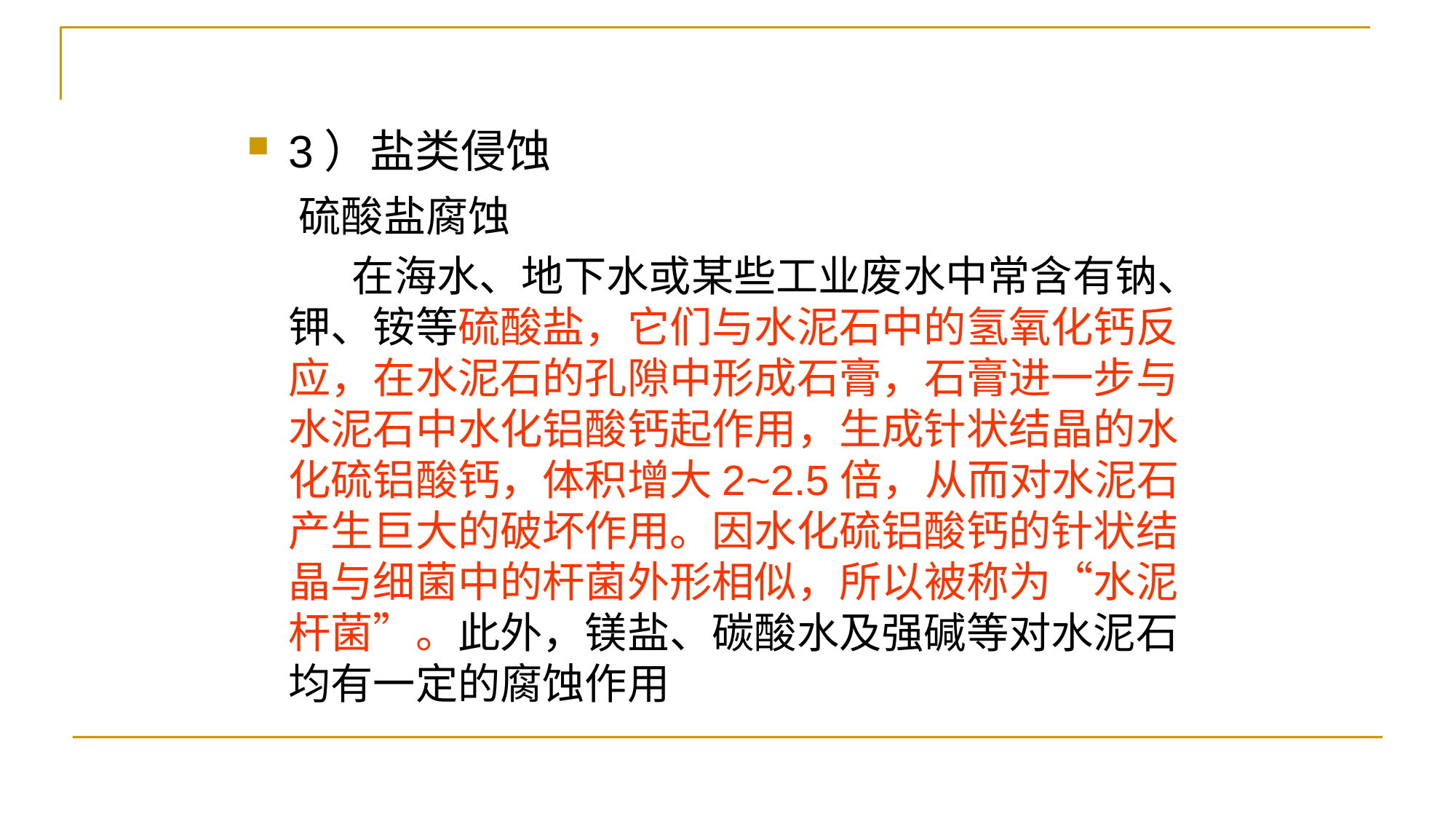

3）盐类侵蚀
    硫酸盐腐蚀
          在海水、地下水或某些工业废水中常含有钠、钾、铵等硫酸盐，它们与水泥石中的氢氧化钙反应，在水泥石的孔隙中形成石膏，石膏进一步与水泥石中水化铝酸钙起作用，生成针状结晶的水化硫铝酸钙，体积增大2~2.5倍，从而对水泥石产生巨大的破坏作用。因水化硫铝酸钙的针状结晶与细菌中的杆菌外形相似，所以被称为“水泥杆菌”。此外，镁盐、碳酸水及强碱等对水泥石均有一定的腐蚀作用